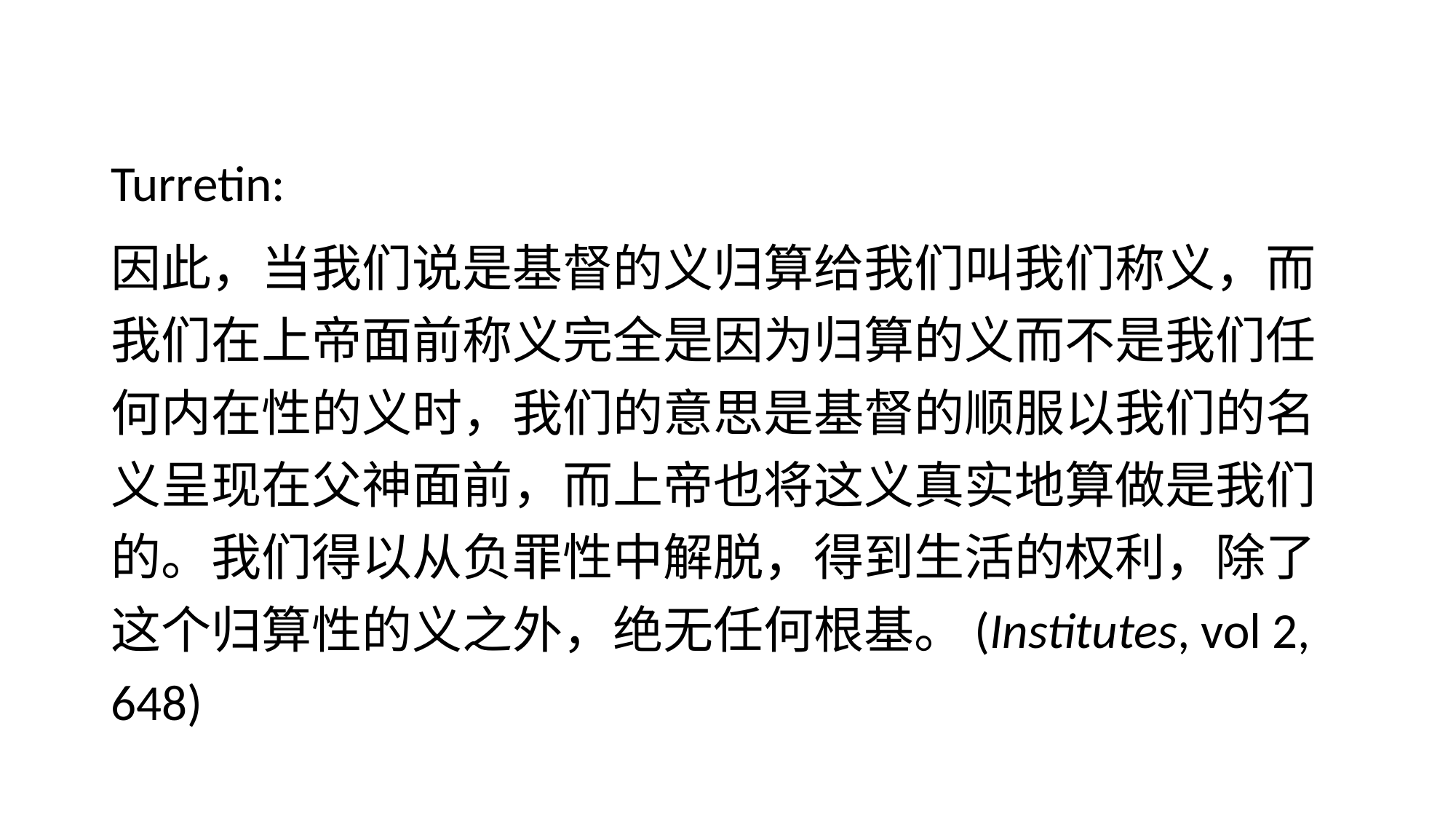

#
Turretin:
因此，当我们说是基督的义归算给我们叫我们称义，而我们在上帝面前称义完全是因为归算的义而不是我们任何内在性的义时，我们的意思是基督的顺服以我们的名义呈现在父神面前，而上帝也将这义真实地算做是我们的。我们得以从负罪性中解脱，得到生活的权利，除了这个归算性的义之外，绝无任何根基。(Institutes, vol 2, 648)